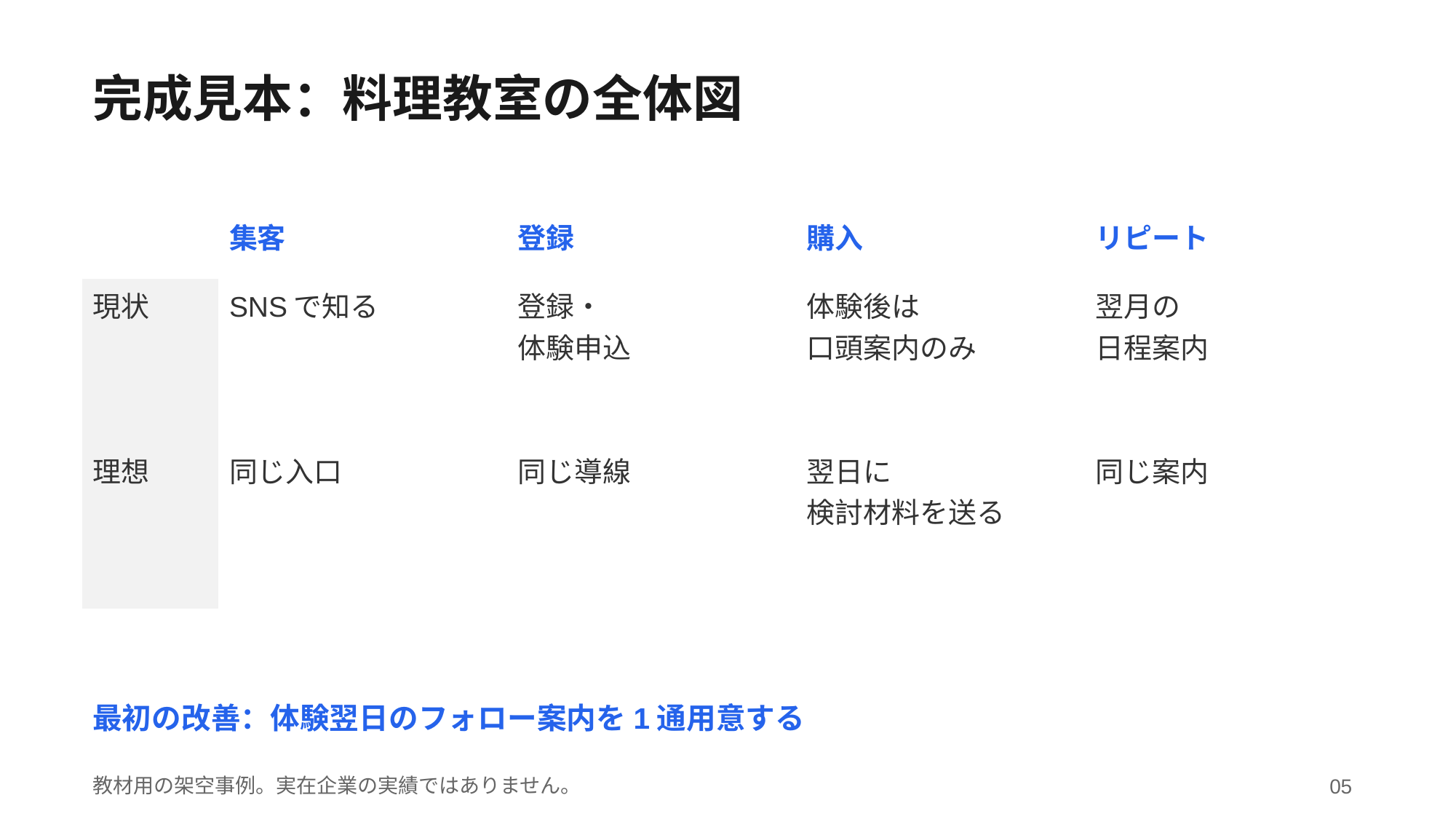

完成見本：料理教室の全体図
|  | 集客 | 登録 | 購入 | リピート |
| --- | --- | --- | --- | --- |
| 現状 | SNSで知る | 登録・ 体験申込 | 体験後は 口頭案内のみ | 翌月の 日程案内 |
| 理想 | 同じ入口 | 同じ導線 | 翌日に 検討材料を送る | 同じ案内 |
最初の改善：体験翌日のフォロー案内を1通用意する
教材用の架空事例。実在企業の実績ではありません。
05